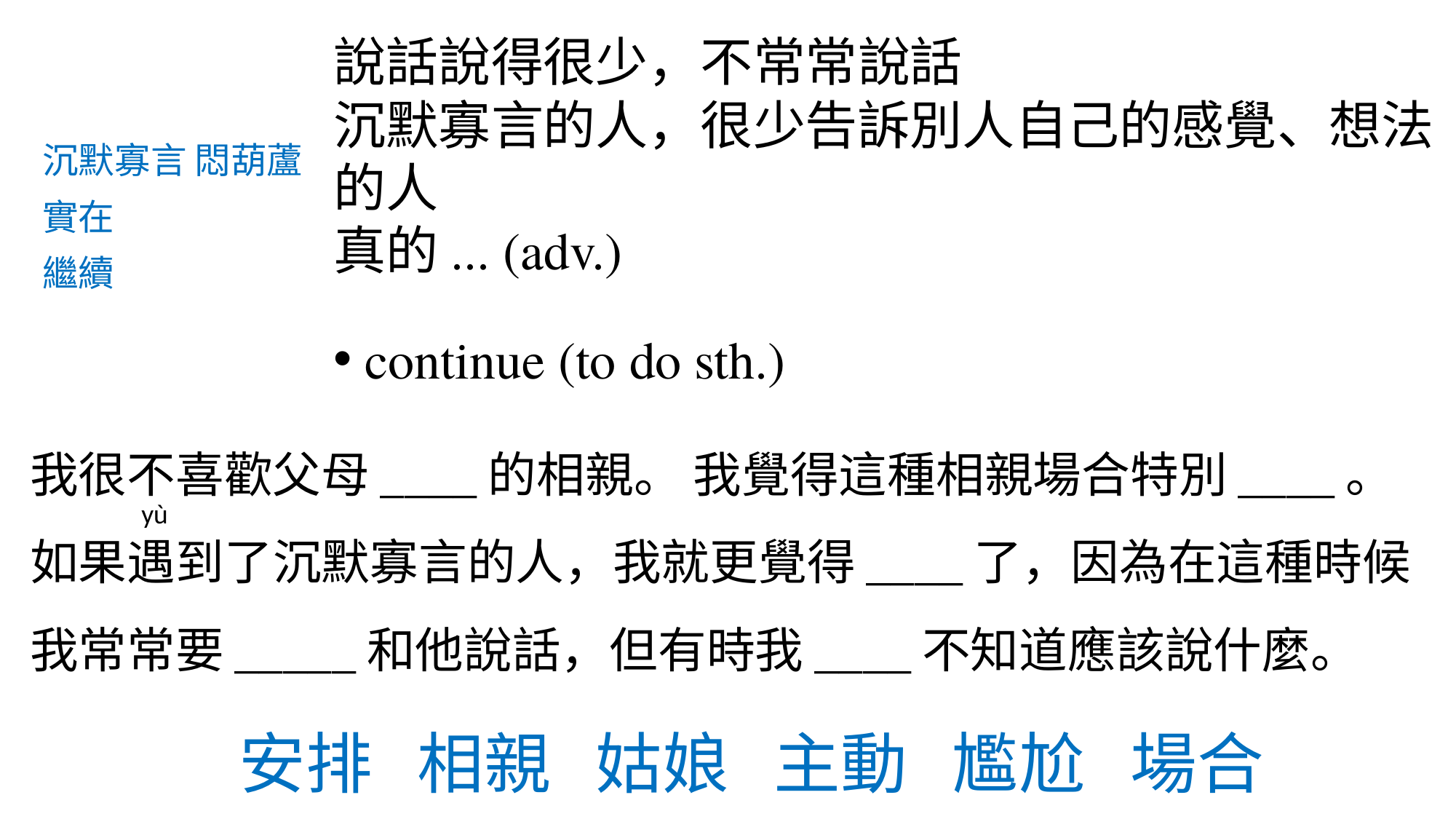

說話說得很少，不常常說話
沉默寡言的人，很少告訴別人自己的感覺、想法的人
真的... (adv.)
continue (to do sth.)
# 沉默寡言 悶葫蘆 實在 繼續
我很不喜歡父母____的相親。 我覺得這種相親場合特別____。 如果遇到了沉默寡言的人，我就更覺得____了，因為在這種時候我常常要_____和他說話，但有時我____不知道應該說什麼。
yù
安排   相親   姑娘   主動   尷尬   場合